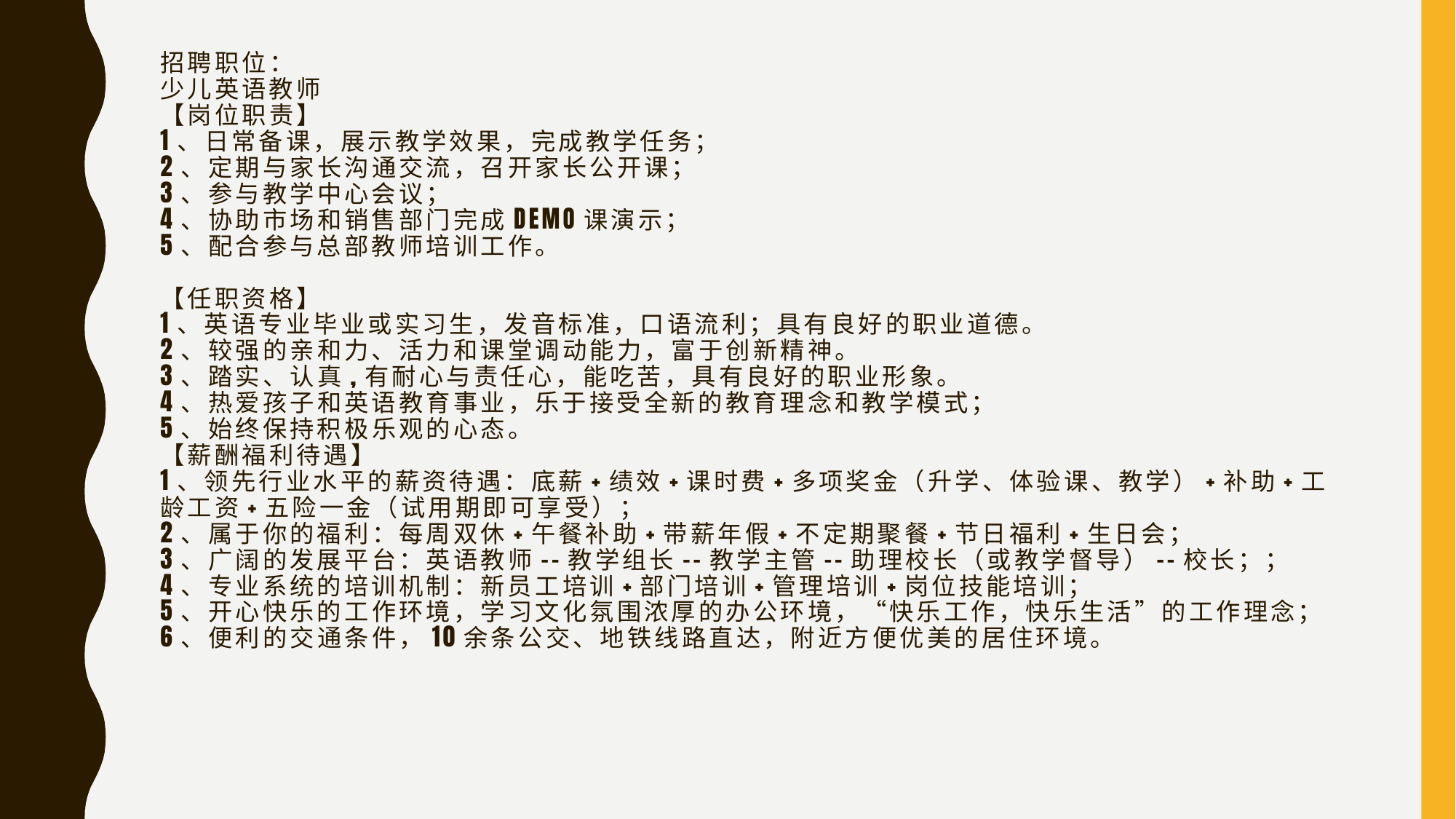

# 招聘职位： 少儿英语教师 【岗位职责】 1、日常备课，展示教学效果，完成教学任务； 2、定期与家长沟通交流，召开家长公开课； 3、参与教学中心会议； 4、协助市场和销售部门完成Demo课演示； 5、配合参与总部教师培训工作。 【任职资格】 1、英语专业毕业或实习生，发音标准，口语流利；具有良好的职业道德。 2、较强的亲和力、活力和课堂调动能力，富于创新精神。 3、踏实、认真,有耐心与责任心，能吃苦，具有良好的职业形象。 4、热爱孩子和英语教育事业，乐于接受全新的教育理念和教学模式； 5、始终保持积极乐观的心态。 【薪酬福利待遇】 1、领先行业水平的薪资待遇：底薪+绩效+课时费+多项奖金（升学、体验课、教学）+补助+工龄工资+五险一金（试用期即可享受）； 2、属于你的福利：每周双休+午餐补助+带薪年假+不定期聚餐+节日福利+生日会； 3、广阔的发展平台：英语教师--教学组长--教学主管--助理校长（或教学督导）--校长；； 4、专业系统的培训机制：新员工培训+部门培训+管理培训+岗位技能培训； 5、开心快乐的工作环境，学习文化氛围浓厚的办公环境，“快乐工作，快乐生活”的工作理念； 6、便利的交通条件，10余条公交、地铁线路直达，附近方便优美的居住环境。